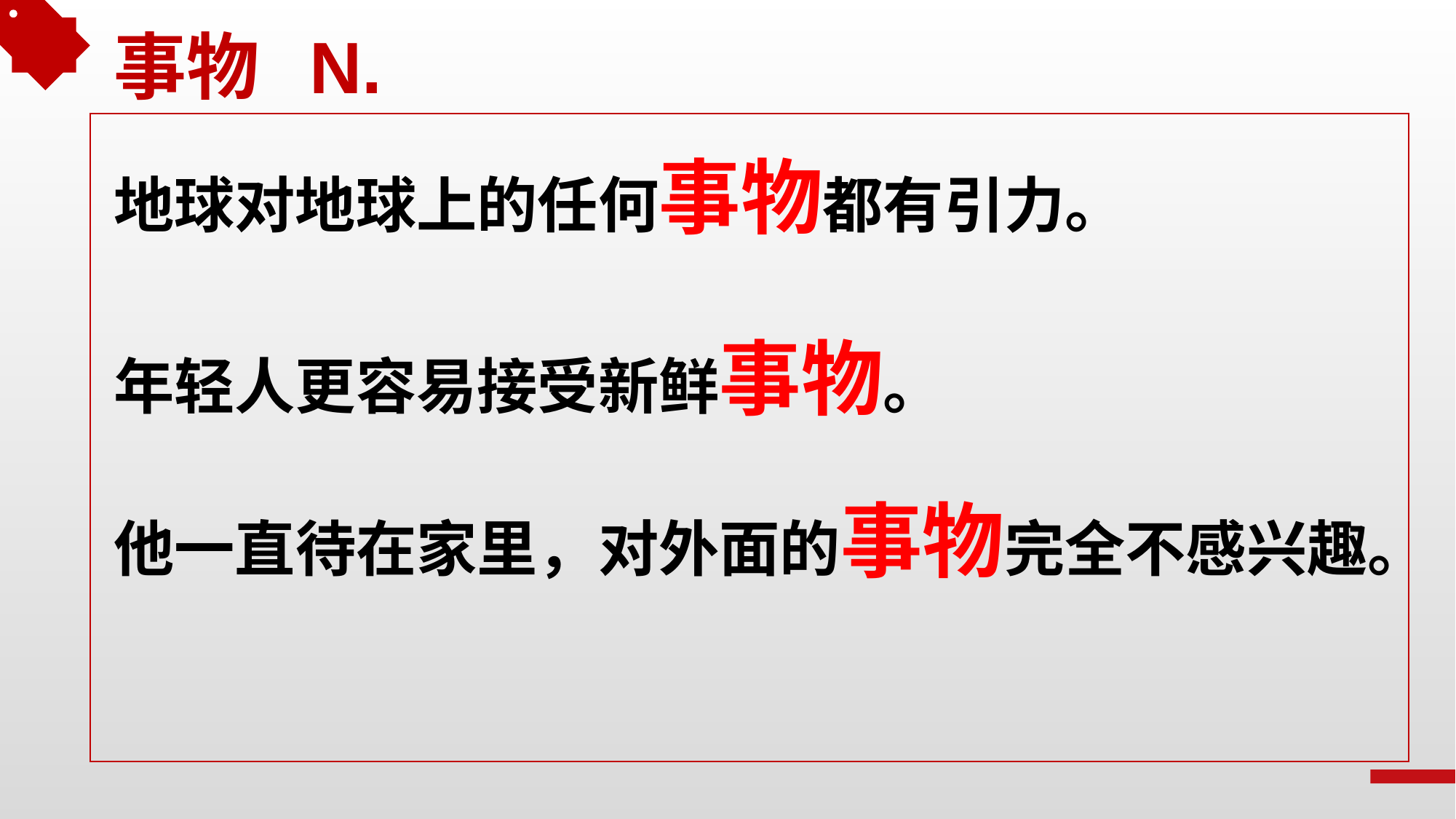

事物  N.

地球对地球上的任何事物都有引力。
年轻人更容易接受新鲜事物。
他一直待在家里，对外面的事物完全不感兴趣。